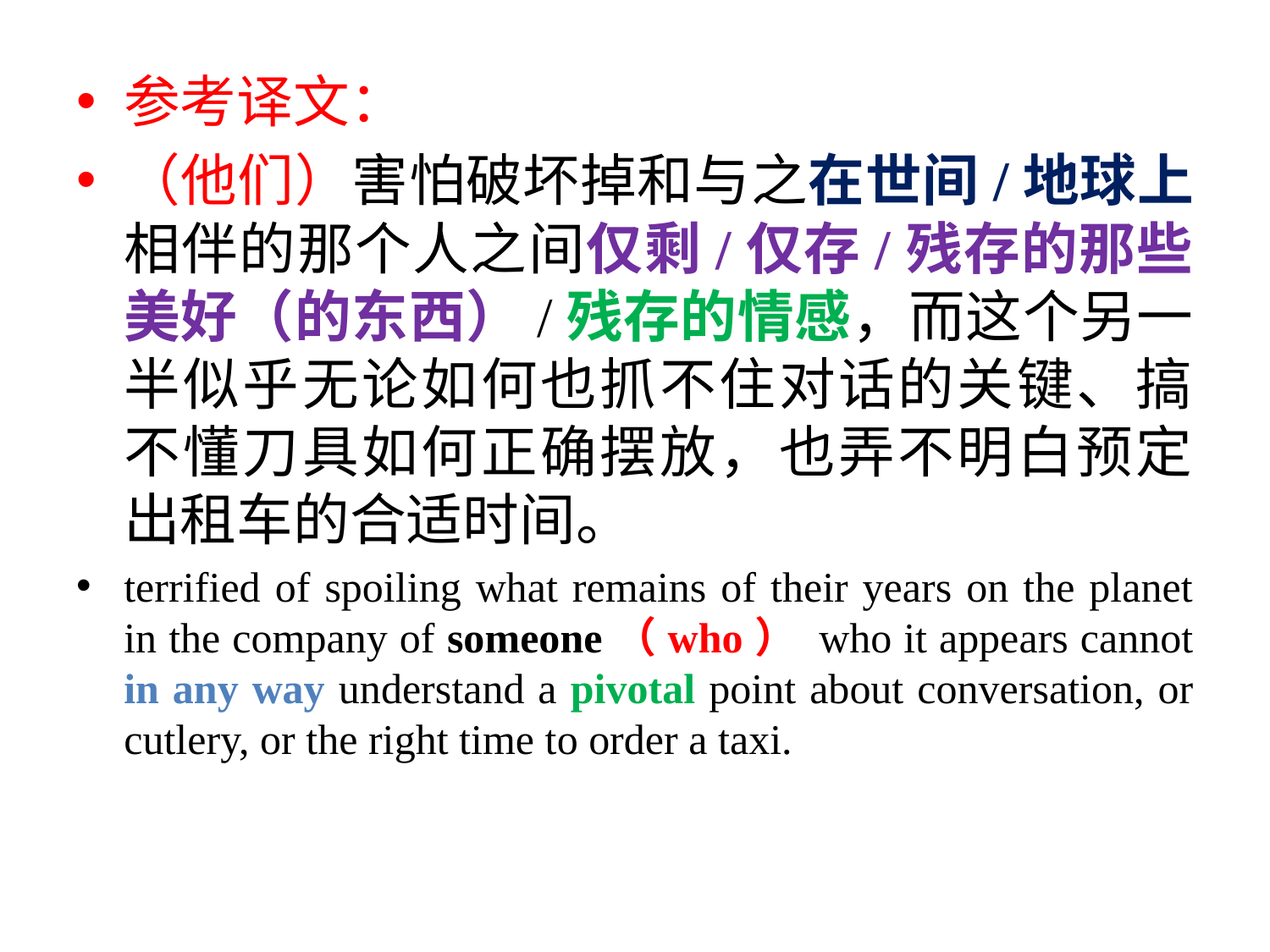

参考译文：
（他们）害怕破坏掉和与之在世间/地球上相伴的那个人之间仅剩/仅存/残存的那些美好（的东西）/残存的情感，而这个另一半似乎无论如何也抓不住对话的关键、搞不懂刀具如何正确摆放，也弄不明白预定出租车的合适时间。
terrified of spoiling what remains of their years on the planet in the company of someone（who） who it appears cannot in any way understand a pivotal point about conversation, or cutlery, or the right time to order a taxi.